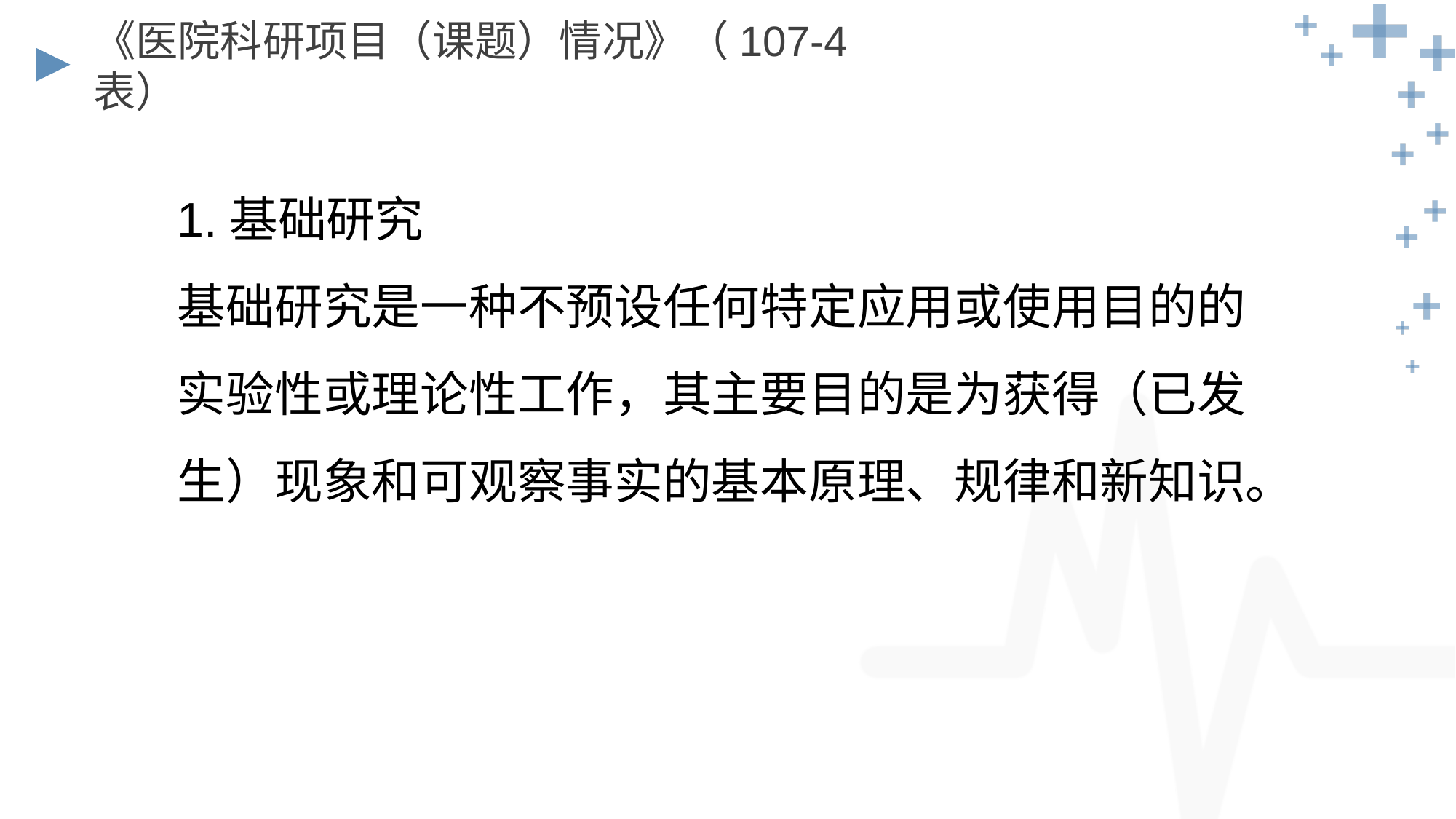

《医院科研项目（课题）情况》（107-4表）

1.基础研究
基础研究是一种不预设任何特定应用或使用目的的实验性或理论性工作，其主要目的是为获得（已发生）现象和可观察事实的基本原理、规律和新知识。